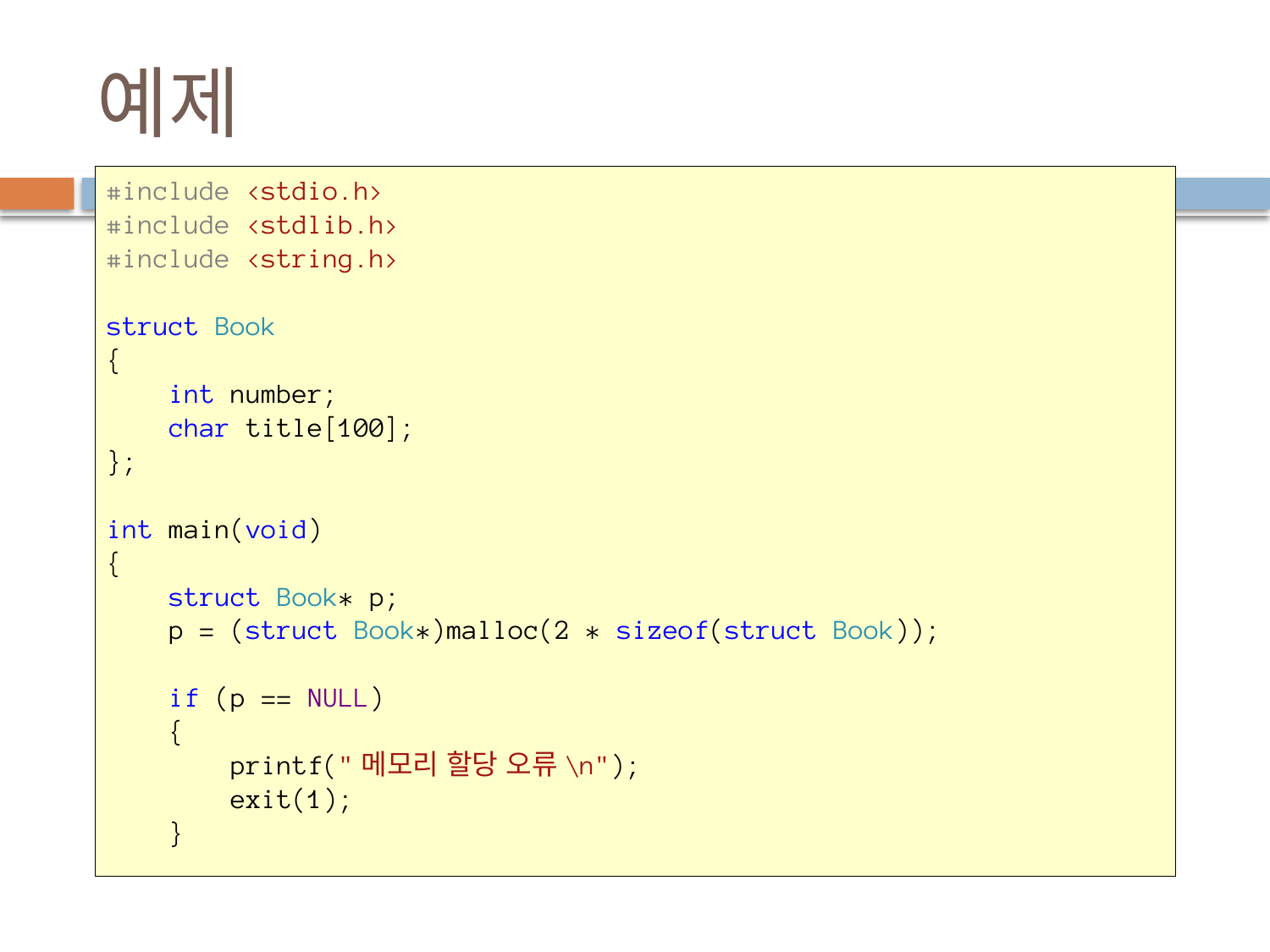

# 예제
#include <stdio.h>
#include <stdlib.h>
#include <string.h>

struct Book
{
    int number;
    char title[100];
};

int main(void)
{
    struct Book* p;
    p = (struct Book*)malloc(2 * sizeof(struct Book));

    if (p == NULL)
    {
        printf("메모리 할당 오류\n");
        exit(1);
    }